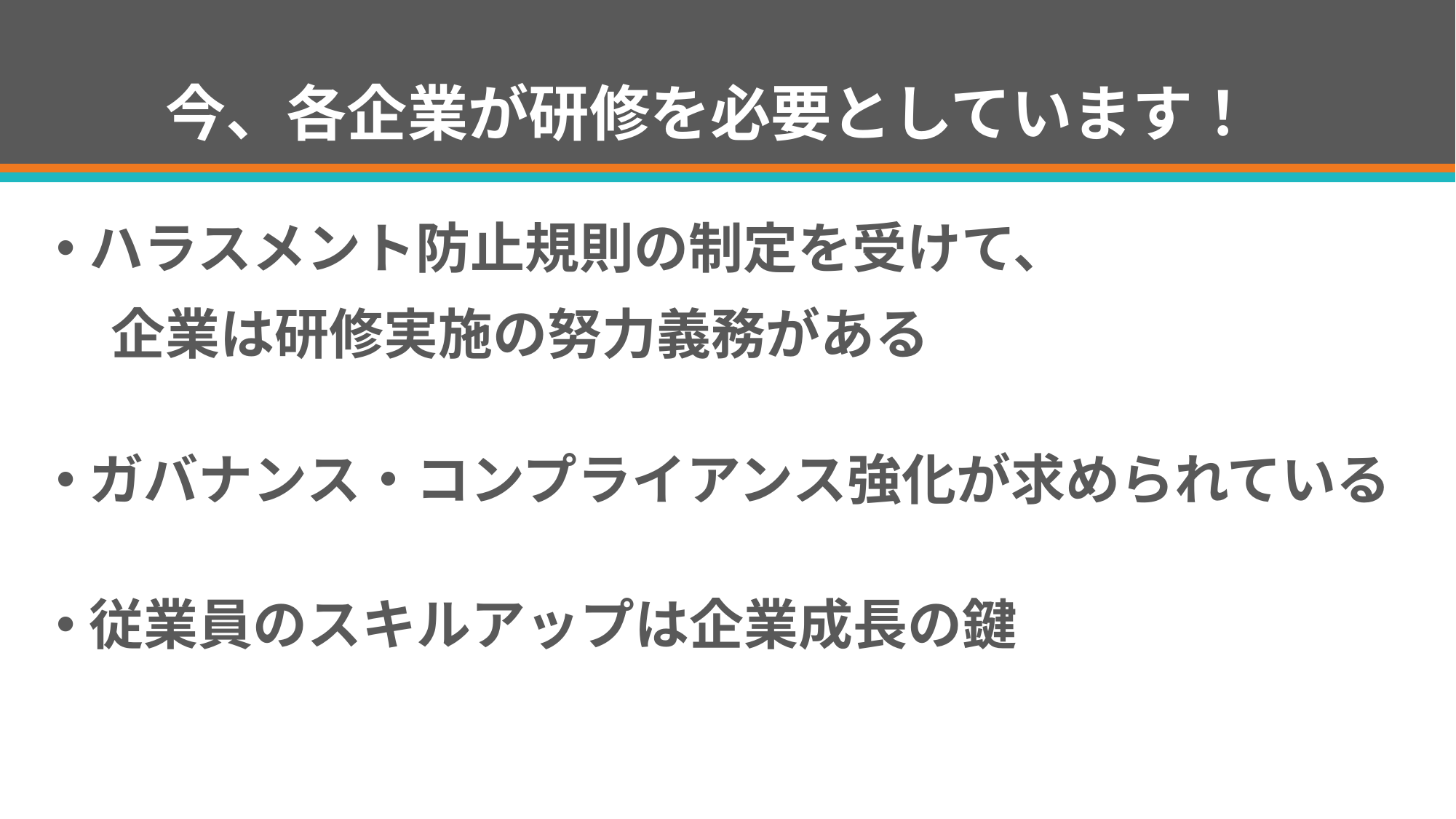

# 今、各企業が研修を必要としています！
ハラスメント防止規則の制定を受けて、
　企業は研修実施の努力義務がある
ガバナンス・コンプライアンス強化が求められている
従業員のスキルアップは企業成長の鍵